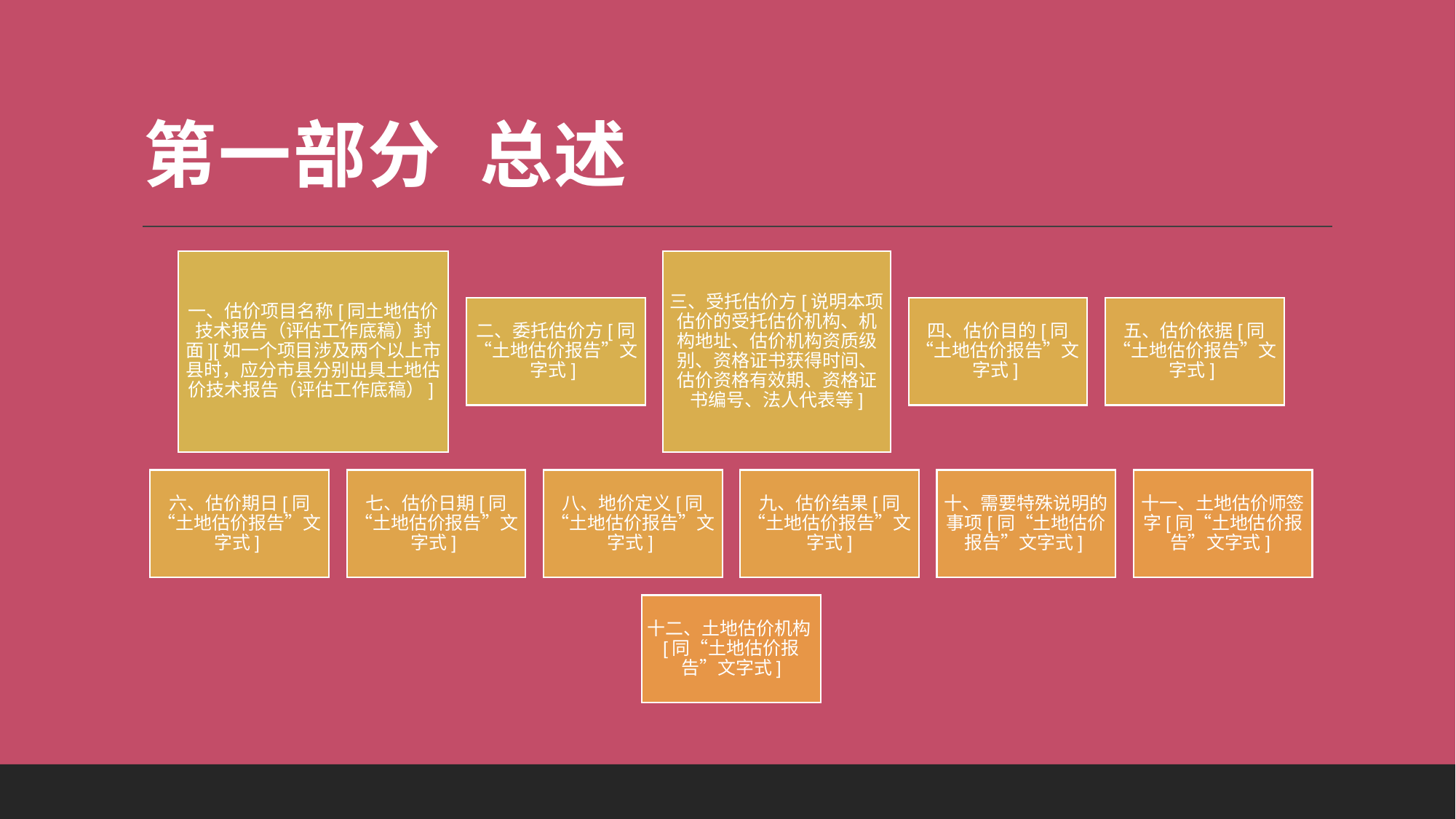

第一部分  总述
一、估价项目名称[同土地估价技术报告（评估工作底稿）封面][如一个项目涉及两个以上市县时，应分市县分别出具土地估价技术报告（评估工作底稿）]
二、委托估价方[同“土地估价报告”文字式]
三、受托估价方[说明本项估价的受托估价机构、机构地址、估价机构资质级别、资格证书获得时间、估价资格有效期、资格证书编号、法人代表等]
四、估价目的[同“土地估价报告”文字式]
五、估价依据[同“土地估价报告”文字式]
六、估价期日[同“土地估价报告”文字式]
七、估价日期[同“土地估价报告”文字式]
八、地价定义[同“土地估价报告”文字式]
九、估价结果[同“土地估价报告”文字式]
十、需要特殊说明的事项[同“土地估价报告”文字式]
十一、土地估价师签字[同“土地估价报告”文字式]
十二、土地估价机构[同“土地估价报告”文字式]